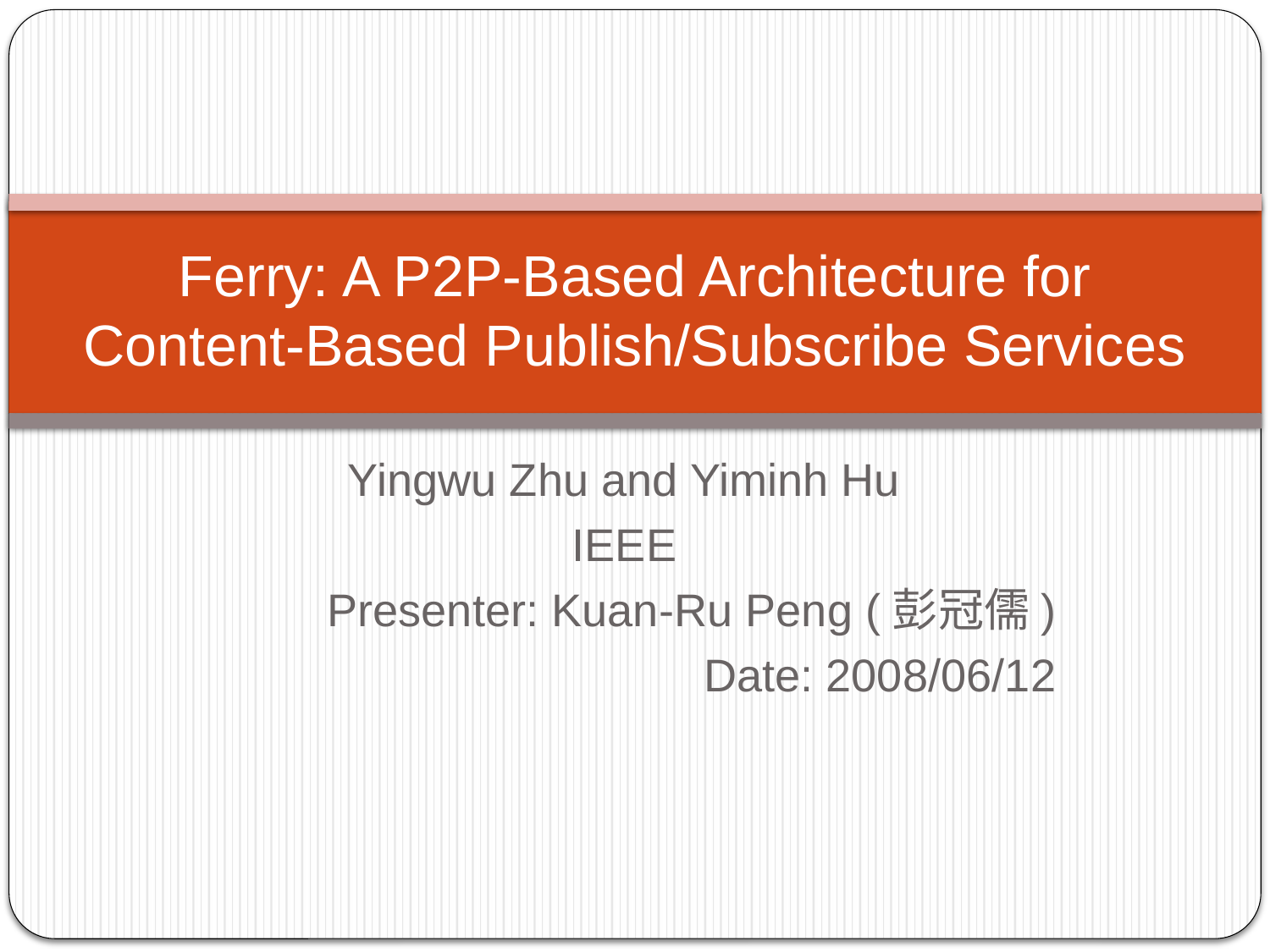

# Ferry: A P2P-Based Architecture for Content-Based Publish/Subscribe Services
Yingwu Zhu and Yiminh Hu
IEEE
Presenter: Kuan-Ru Peng (彭冠儒)
Date: 2008/06/12